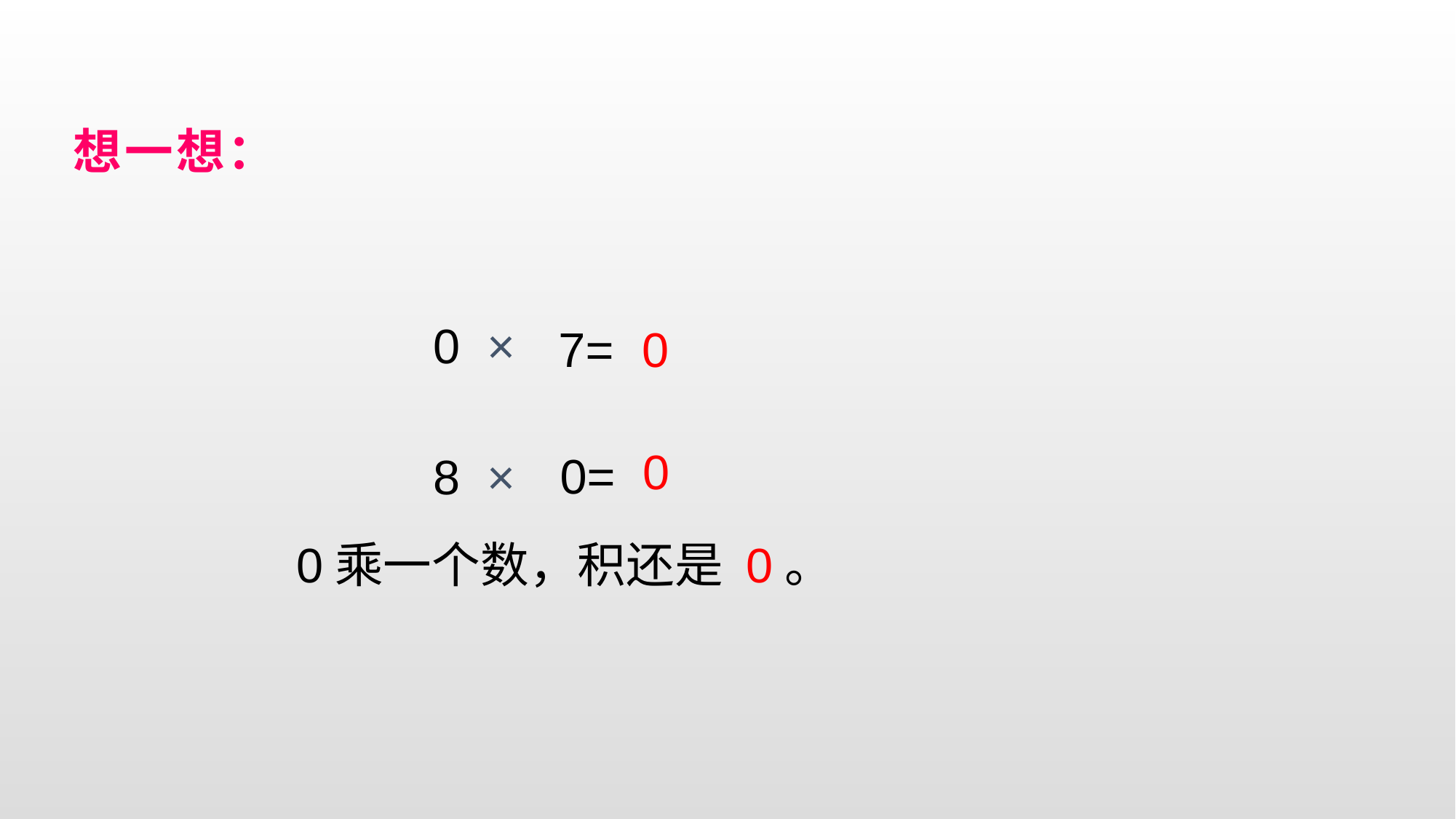

想一想：
0  ×
7=
0
8  ×
0
0=
0乘一个数，积还是 0。